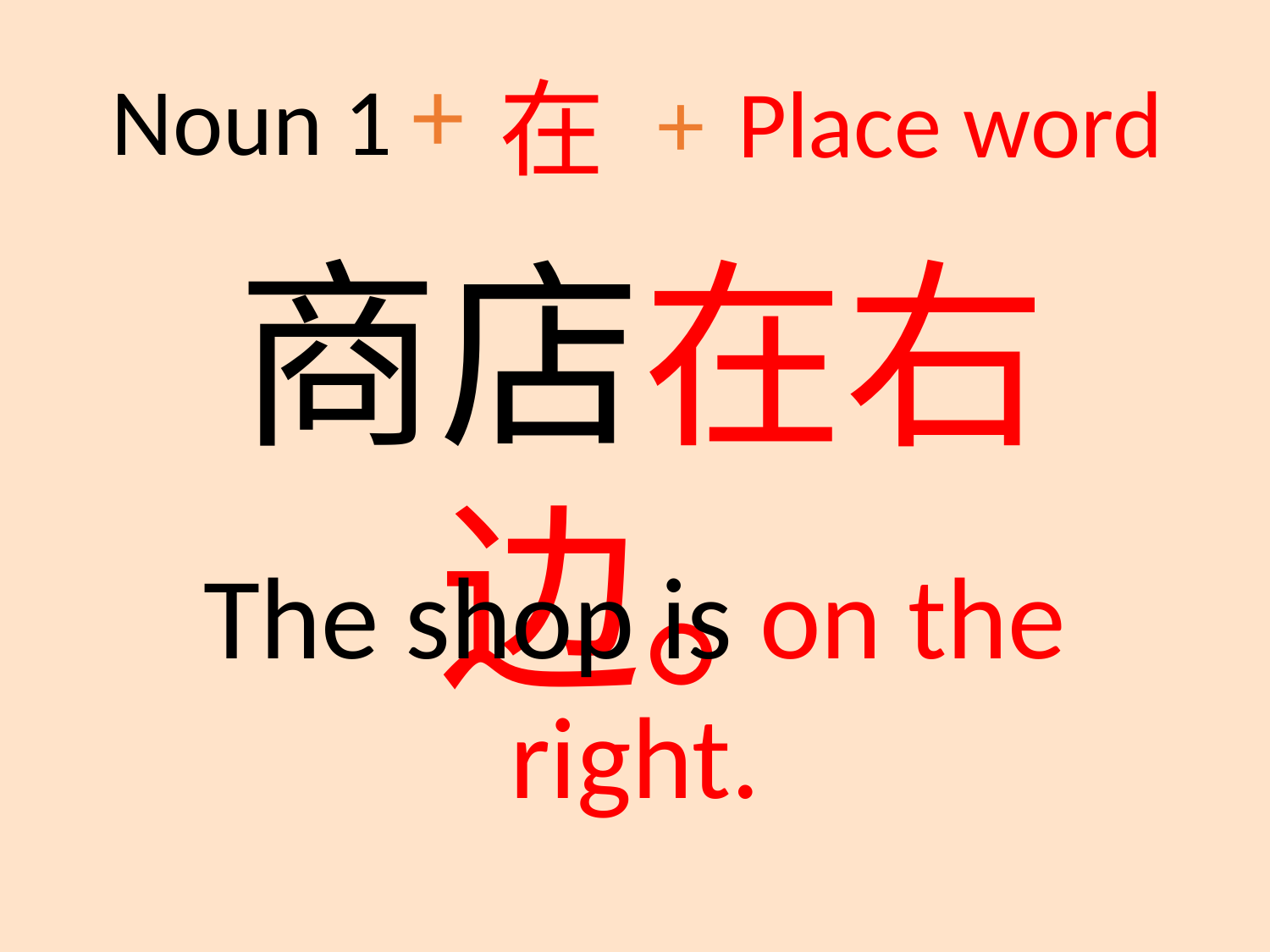

+
Noun 1
在
+
Place word
商店在右边。
The shop is on the right.